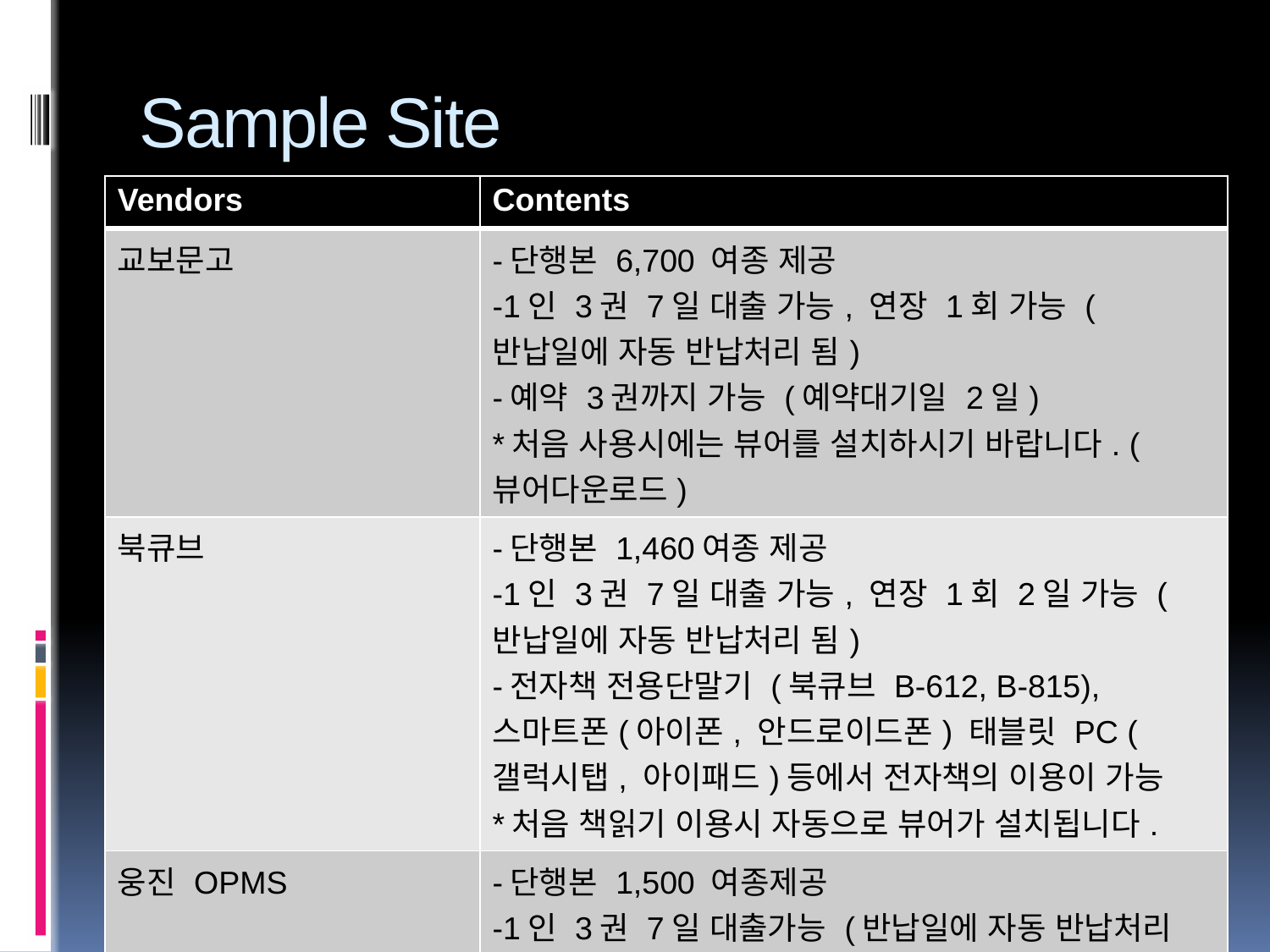

# Sample Site
| Vendors | Contents |
| --- | --- |
| 교보문고 | -단행본 6,700 여종 제공 -1인 3권 7일 대출 가능, 연장 1회 가능 (반납일에 자동 반납처리 됨) -예약 3권까지 가능 (예약대기일 2일) \*처음 사용시에는 뷰어를 설치하시기 바랍니다. (뷰어다운로드) |
| 북큐브 | -단행본 1,460여종 제공 -1인 3권 7일 대출 가능, 연장 1회 2일 가능 (반납일에 자동 반납처리 됨) -전자책 전용단말기 (북큐브 B-612, B-815), 스마트폰(아이폰, 안드로이드폰) 태블릿 PC (갤럭시탭, 아이패드)등에서 전자책의 이용이 가능 \*처음 책읽기 이용시 자동으로 뷰어가 설치됩니다. |
| 웅진 OPMS | -단행본 1,500 여종제공 -1인 3권 7일 대출가능 (반납일에 자동 반납처리 됨) \*처음 책읽기 이용시 자동으로 뷰어가 설치 됩니다. 모바일 사이트도 이용가능합니다. |